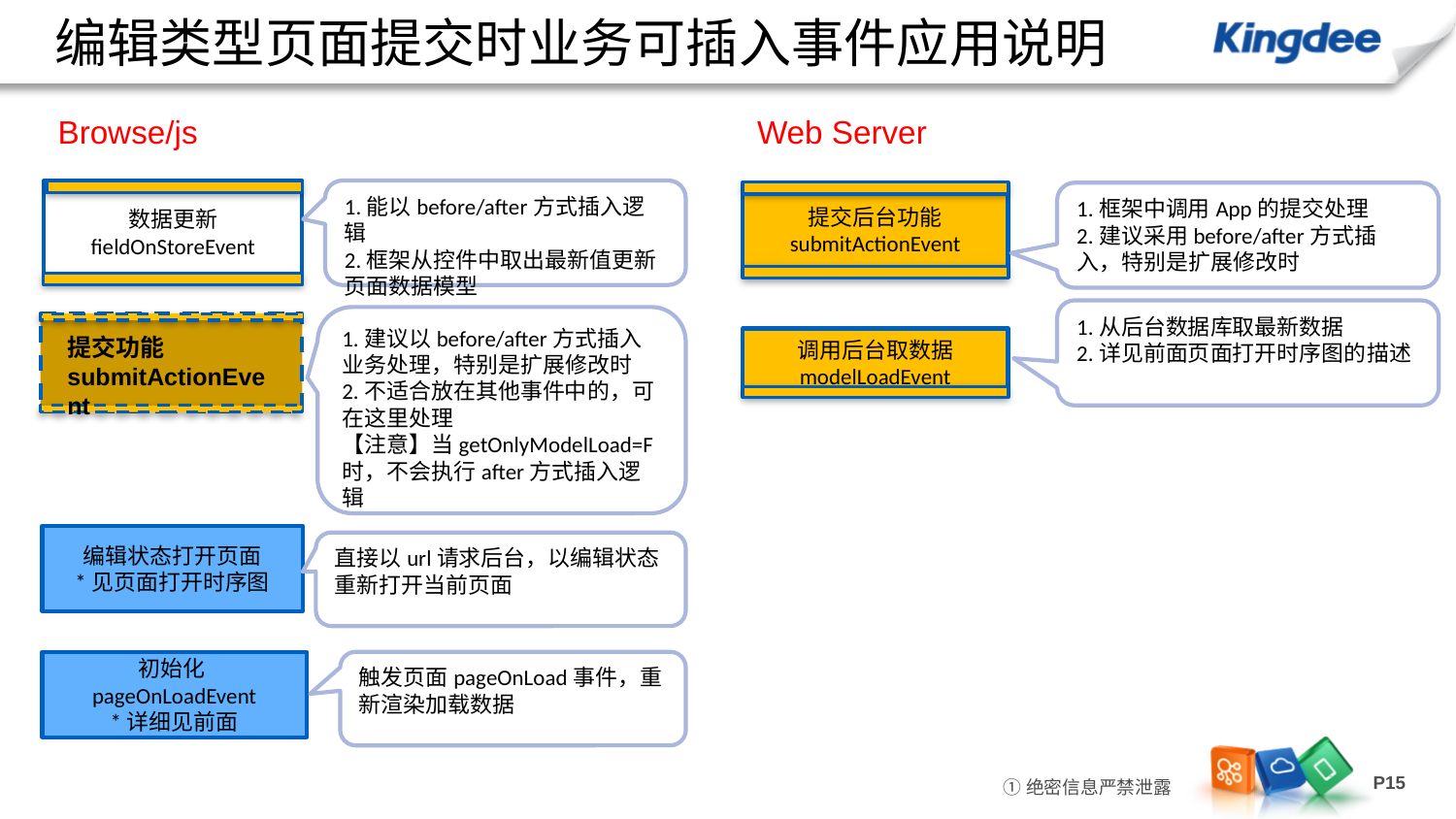

编辑类型页面提交时业务可插入事件应用说明
Browse/js
1.能以before/after方式插入逻辑
2.框架从控件中取出最新值更新页面数据模型
数据更新
fieldOnStoreEvent

1.建议以before/after方式插入业务处理，特别是扩展修改时
2.不适合放在其他事件中的，可在这里处理
【注意】当getOnlyModelLoad=F时，不会执行after方式插入逻辑

提交功能
submitActionEvent

编辑状态打开页面
*见页面打开时序图
直接以url请求后台，以编辑状态重新打开当前页面
初始化pageOnLoadEvent
*详细见前面
触发页面pageOnLoad事件，重新渲染加载数据
Web Server

提交后台功能
submitActionEvent
1.框架中调用App的提交处理
2.建议采用before/after方式插入，特别是扩展修改时

1.从后台数据库取最新数据
2.详见前面页面打开时序图的描述
调用后台取数据
modelLoadEvent